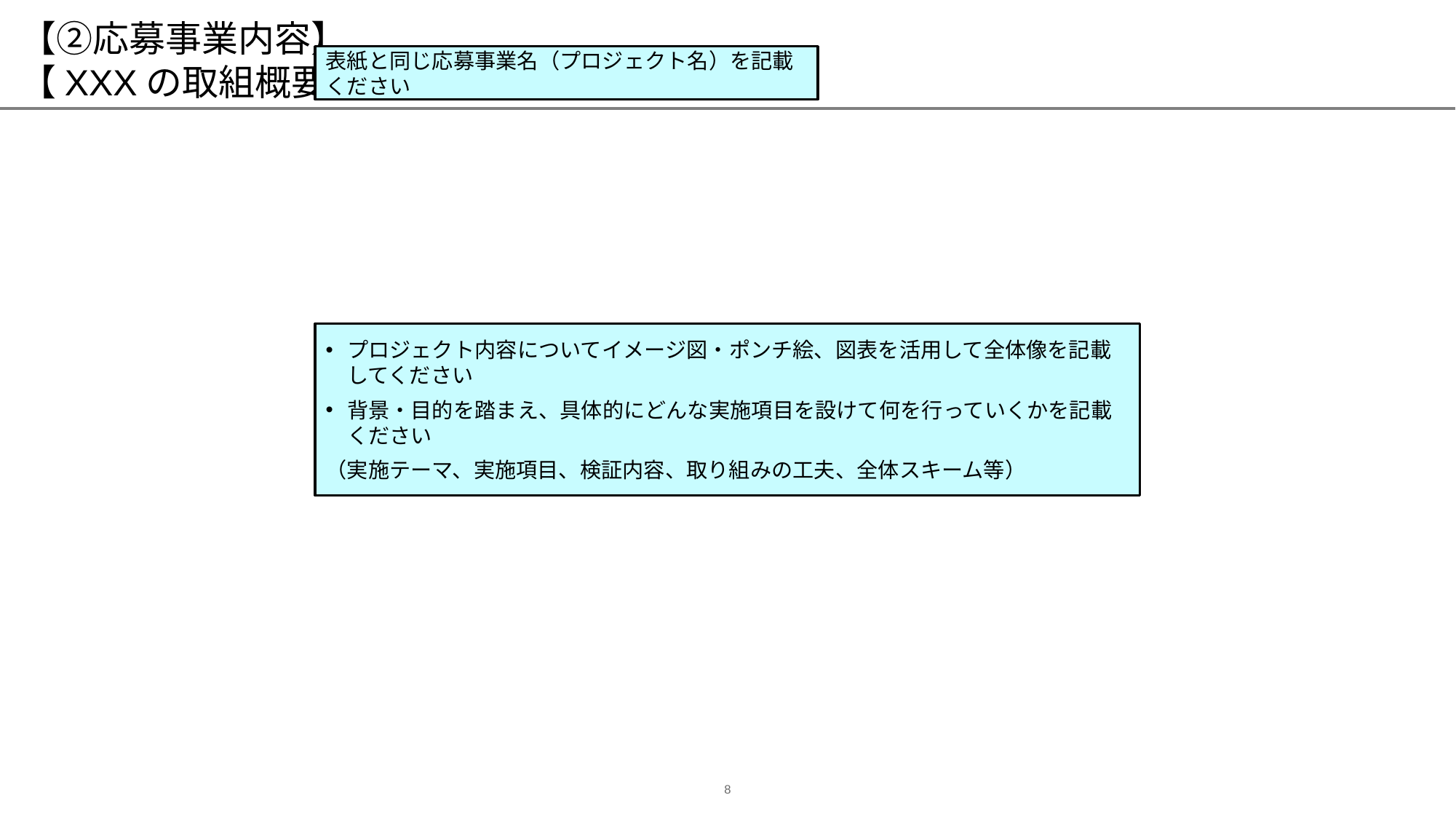

# 【②応募事業内容】 【XXXの取組概要】
表紙と同じ応募事業名（プロジェクト名）を記載ください

プロジェクト内容についてイメージ図・ポンチ絵、図表を活用して全体像を記載してください
背景・目的を踏まえ、具体的にどんな実施項目を設けて何を行っていくかを記載ください
（実施テーマ、実施項目、検証内容、取り組みの工夫、全体スキーム等）